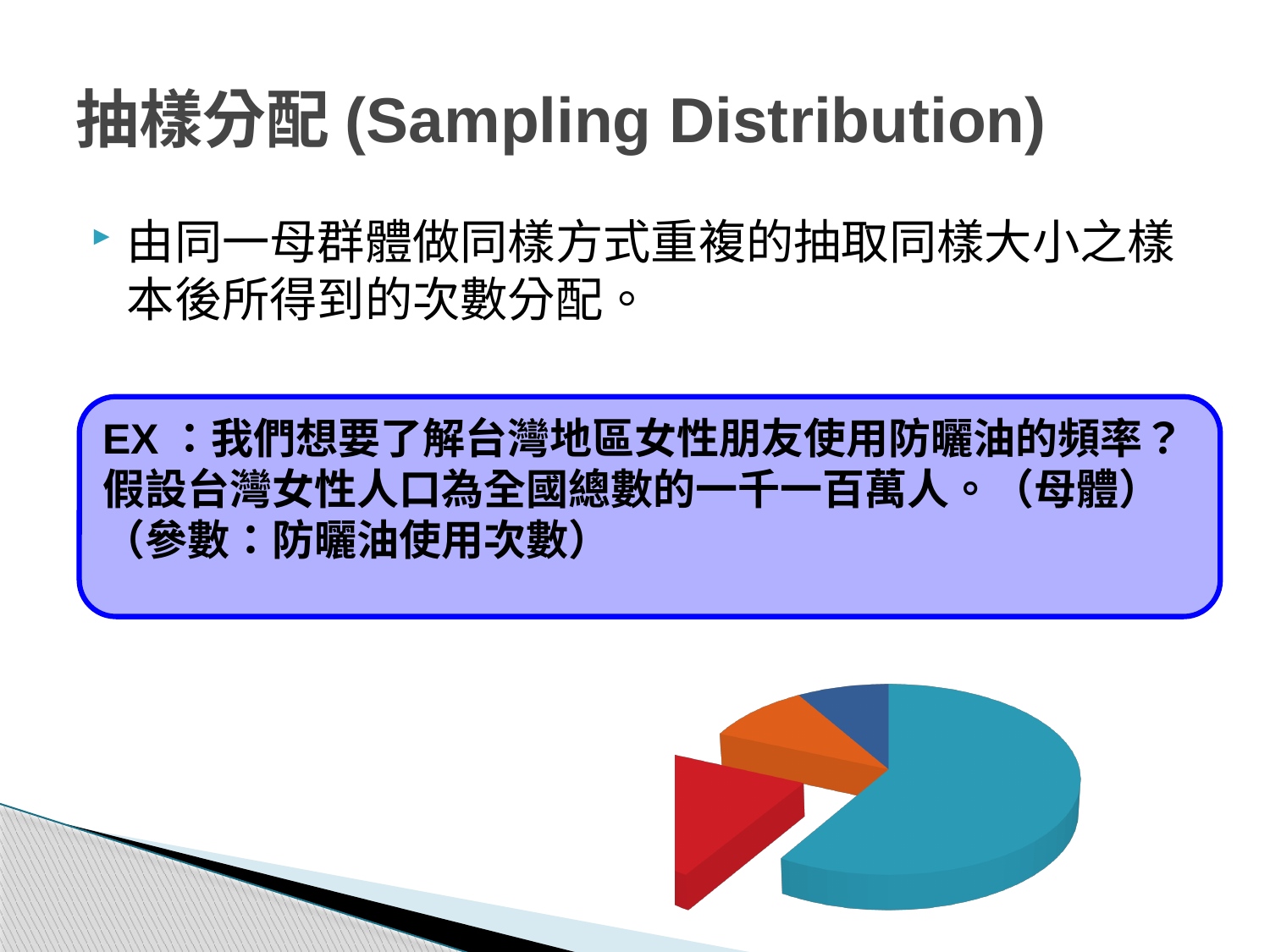

# 抽樣分配(Sampling Distribution)
由同一母群體做同樣方式重複的抽取同樣大小之樣本後所得到的次數分配。

EX：我們想要了解台灣地區女性朋友使用防曬油的頻率？
假設台灣女性人口為全國總數的一千一百萬人。（母體）
（參數：防曬油使用次數）

[unsupported chart]